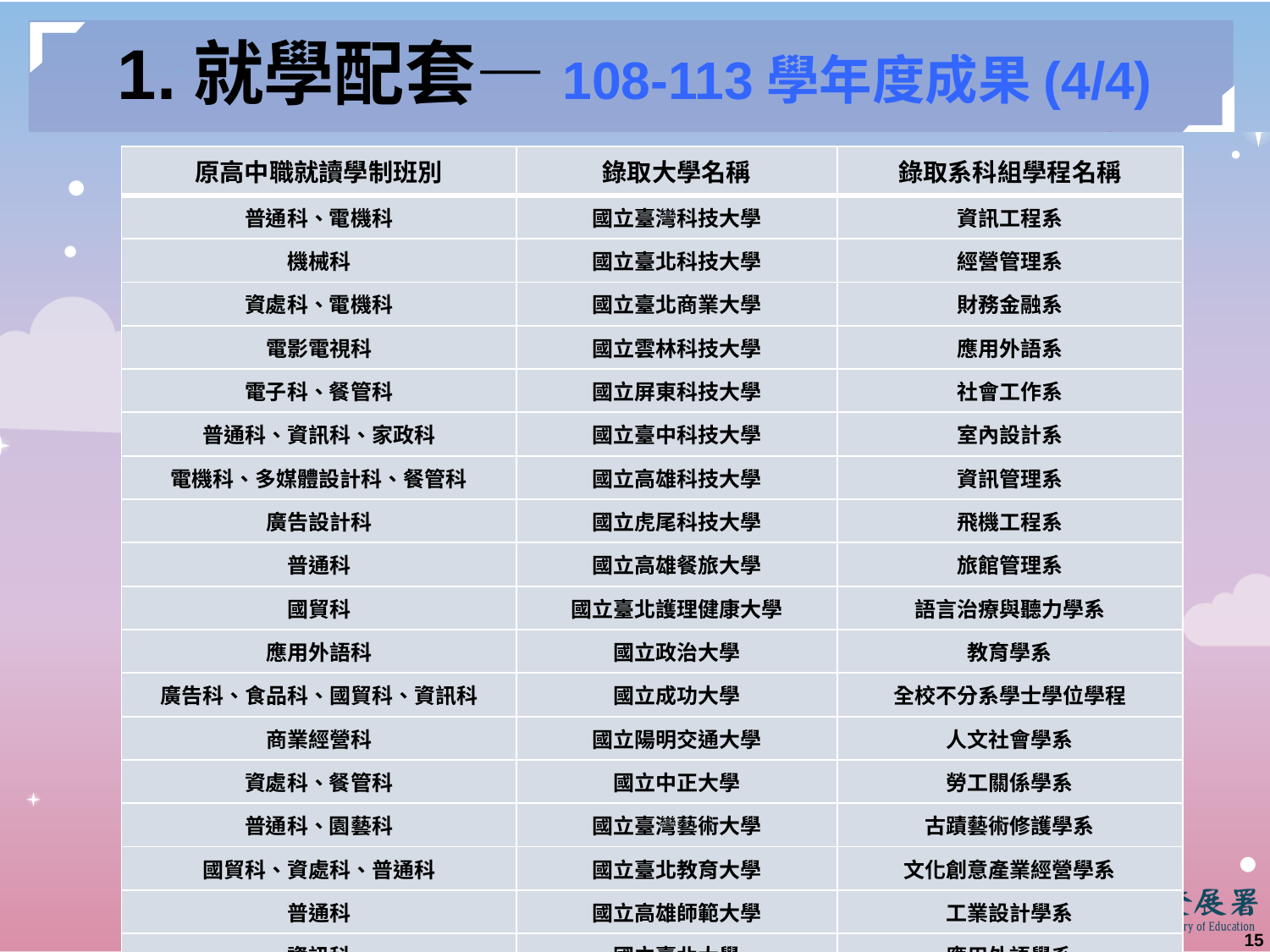

# 1.就學配套—108-113學年度成果(4/4)
| 原高中職就讀學制班別 | 錄取大學名稱 | 錄取系科組學程名稱 |
| --- | --- | --- |
| 普通科、電機科 | 國立臺灣科技大學 | 資訊工程系 |
| 機械科 | 國立臺北科技大學 | 經營管理系 |
| 資處科、電機科 | 國立臺北商業大學 | 財務金融系 |
| 電影電視科 | 國立雲林科技大學 | 應用外語系 |
| 電子科、餐管科 | 國立屏東科技大學 | 社會工作系 |
| 普通科、資訊科、家政科 | 國立臺中科技大學 | 室內設計系 |
| 電機科、多媒體設計科、餐管科 | 國立高雄科技大學 | 資訊管理系 |
| 廣告設計科 | 國立虎尾科技大學 | 飛機工程系 |
| 普通科 | 國立高雄餐旅大學 | 旅館管理系 |
| 國貿科 | 國立臺北護理健康大學 | 語言治療與聽力學系 |
| 應用外語科 | 國立政治大學 | 教育學系 |
| 廣告科、食品科、國貿科、資訊科 | 國立成功大學 | 全校不分系學士學位學程 |
| 商業經營科 | 國立陽明交通大學 | 人文社會學系 |
| 資處科、餐管科 | 國立中正大學 | 勞工關係學系 |
| 普通科、園藝科 | 國立臺灣藝術大學 | 古蹟藝術修護學系 |
| 國貿科、資處科、普通科 | 國立臺北教育大學 | 文化創意產業經營學系 |
| 普通科 | 國立高雄師範大學 | 工業設計學系 |
| 資訊科 | 國立臺北大學 | 應用外語學系 |
15